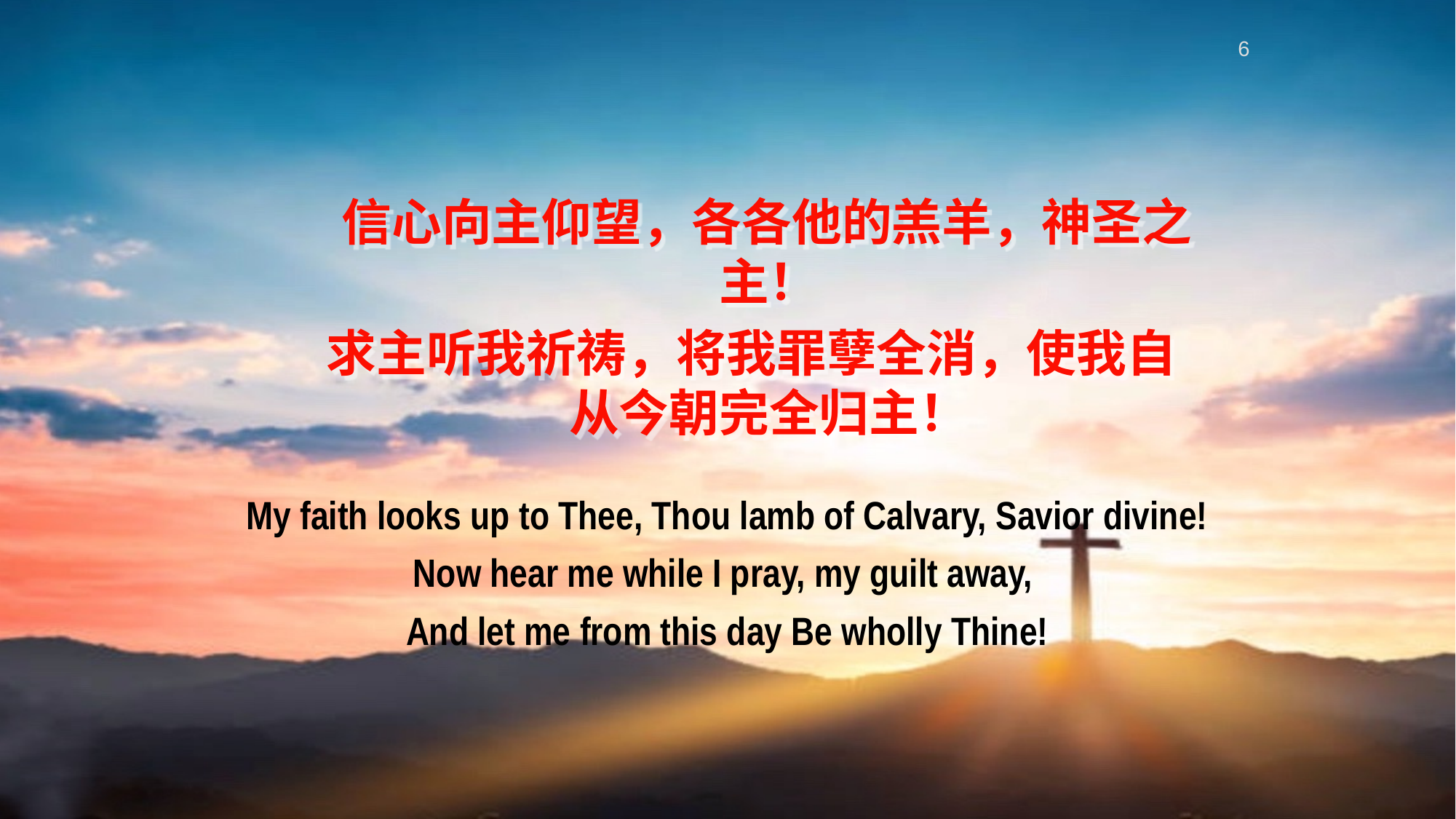

6
  信心向主仰望，各各他的羔羊，神圣之主！
求主听我祈祷，将我罪孽全消，使我自从今朝完全归主！
My faith looks up to Thee, Thou lamb of Calvary, Savior divine!
Now hear me while I pray, my guilt away,
And let me from this day Be wholly Thine!